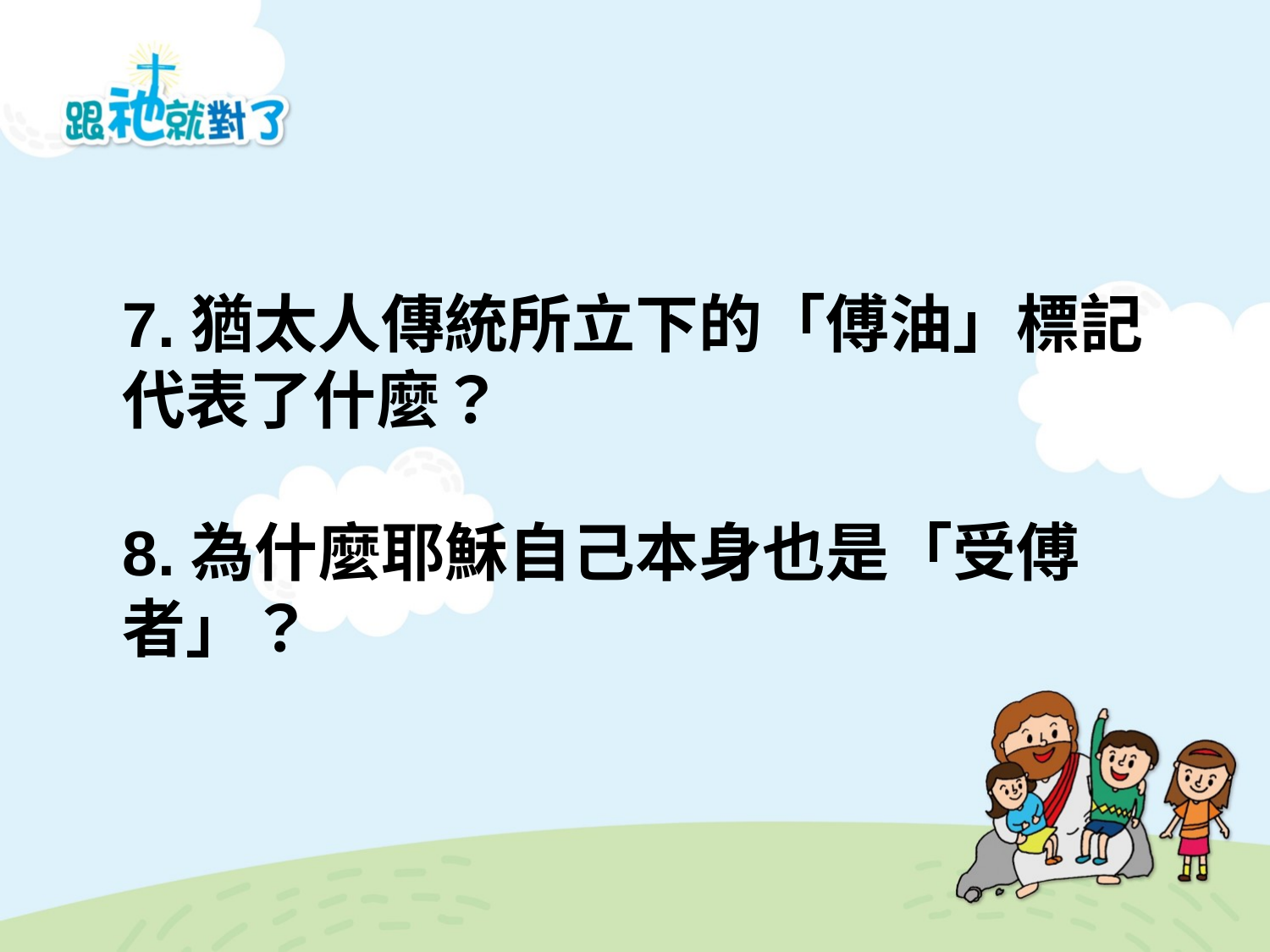

7.猶太人傳統所立下的「傅油」標記代表了什麼？

8.為什麼耶穌自己本身也是「受傅者」？